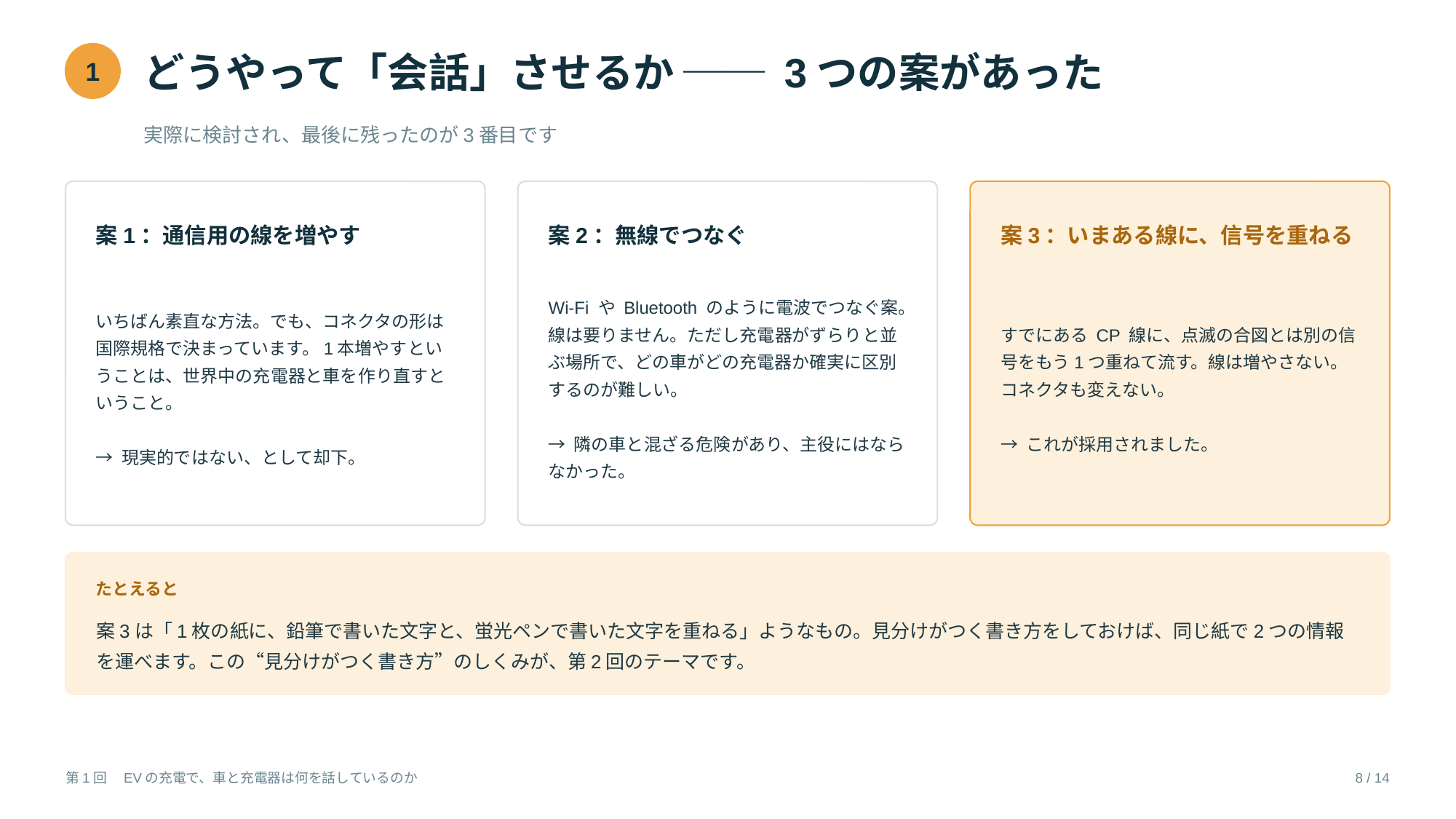

どうやって「会話」させるか ── 3つの案があった

1
実際に検討され、最後に残ったのが3番目です

案1：通信用の線を増やす
案2：無線でつなぐ
案3：いまある線に、信号を重ねる
いちばん素直な方法。でも、コネクタの形は国際規格で決まっています。1本増やすということは、世界中の充電器と車を作り直すということ。

→ 現実的ではない、として却下。
Wi-Fi や Bluetooth のように電波でつなぐ案。線は要りません。ただし充電器がずらりと並ぶ場所で、どの車がどの充電器か確実に区別するのが難しい。

→ 隣の車と混ざる危険があり、主役にはならなかった。
すでにある CP 線に、点滅の合図とは別の信号をもう1つ重ねて流す。線は増やさない。コネクタも変えない。

→ これが採用されました。

たとえると
案3は「1枚の紙に、鉛筆で書いた文字と、蛍光ペンで書いた文字を重ねる」ようなもの。見分けがつく書き方をしておけば、同じ紙で2つの情報を運べます。この“見分けがつく書き方”のしくみが、第2回のテーマです。
第1回　EVの充電で、車と充電器は何を話しているのか
8 / 14